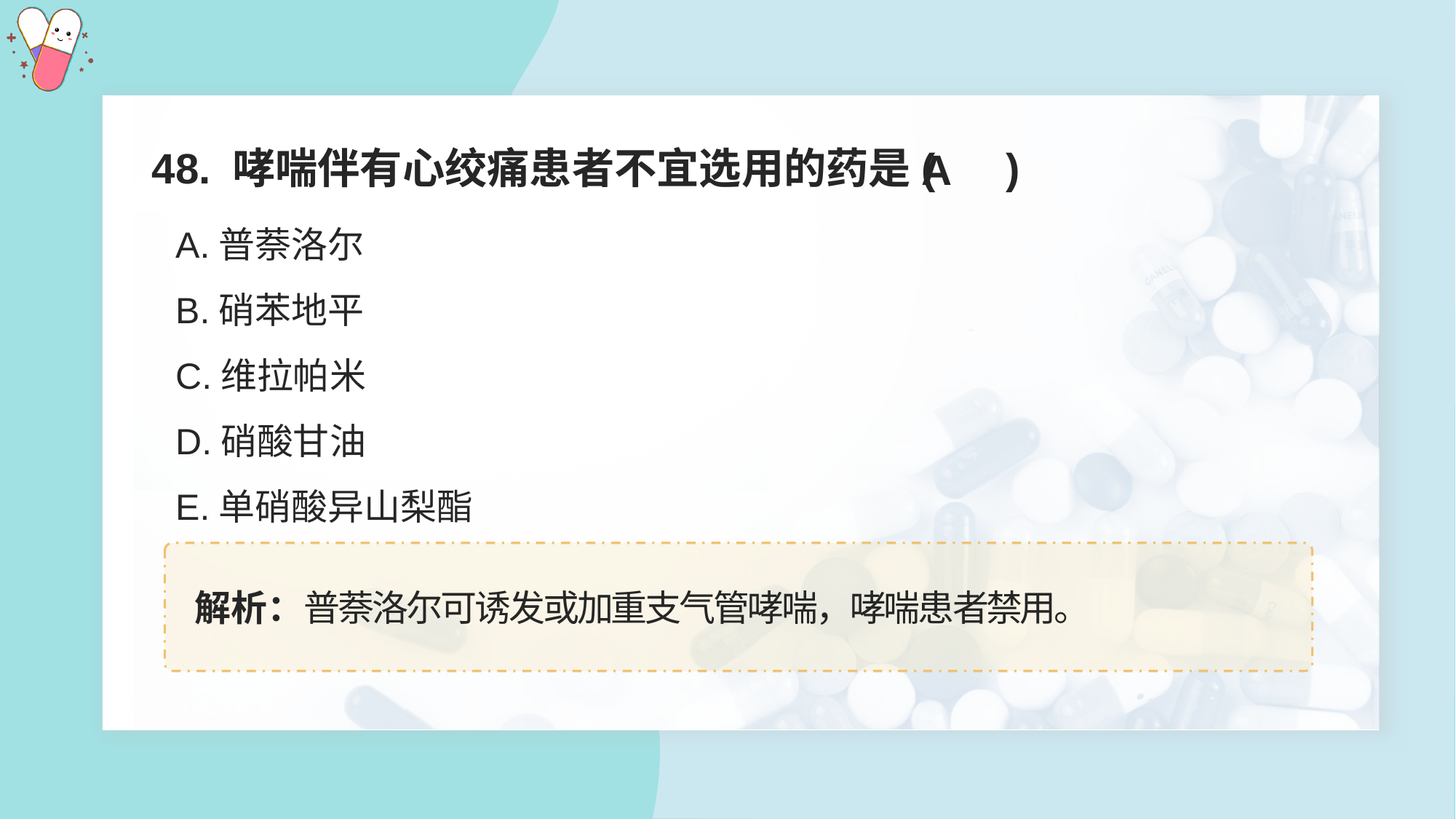

48. 哮喘伴有心绞痛患者不宜选用的药是(      )
A
A.普萘洛尔
B.硝苯地平
C.维拉帕米
D.硝酸甘油
E.单硝酸异山梨酯

解析：普萘洛尔可诱发或加重支气管哮喘，哮喘患者禁用。